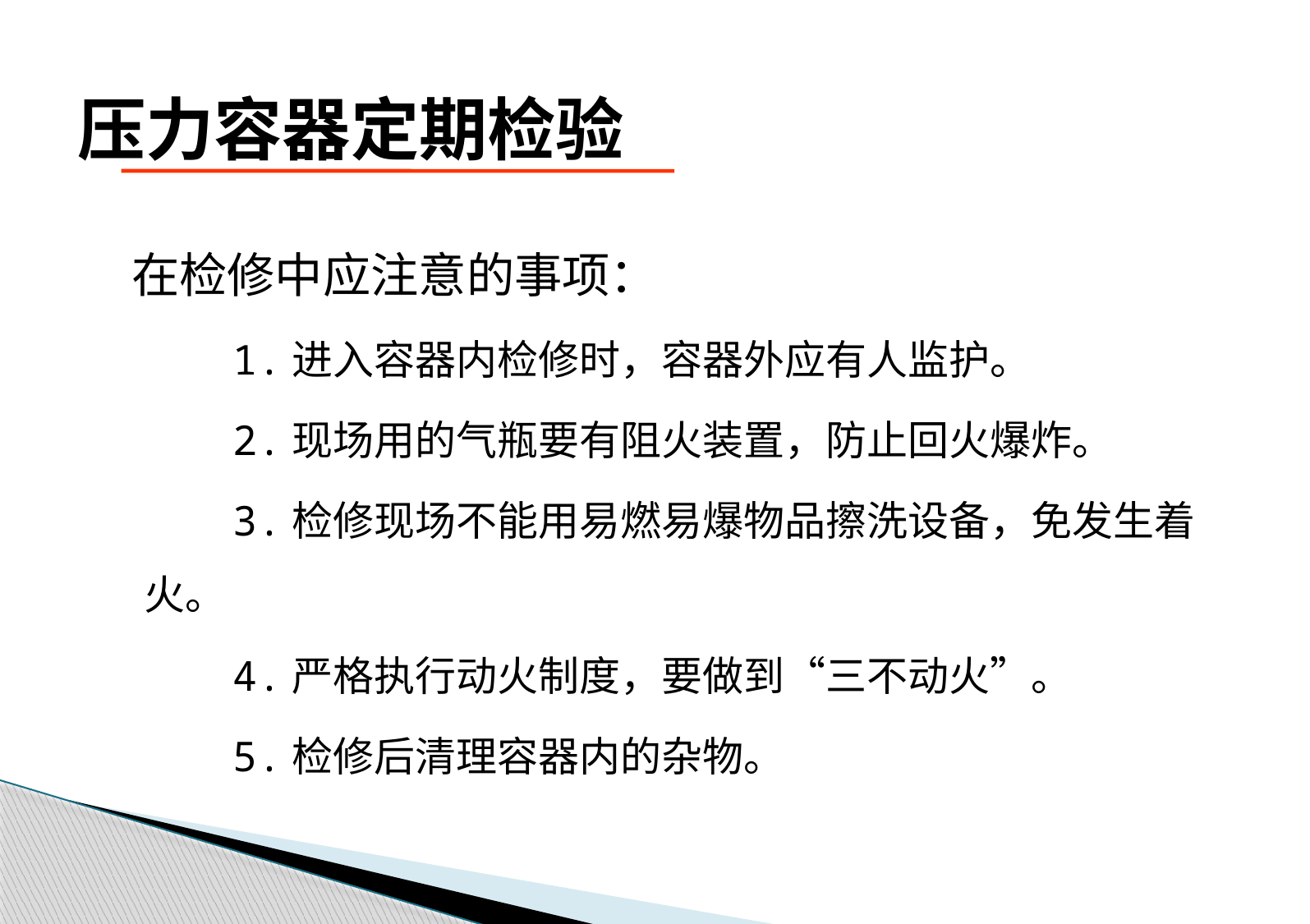

# 压力容器定期检验

 在检修中应注意的事项：
     1.进入容器内检修时，容器外应有人监护。
     2.现场用的气瓶要有阻火装置，防止回火爆炸。
     3.检修现场不能用易燃易爆物品擦洗设备，免发生着火。
     4.严格执行动火制度，要做到“三不动火”。
     5.检修后清理容器内的杂物。